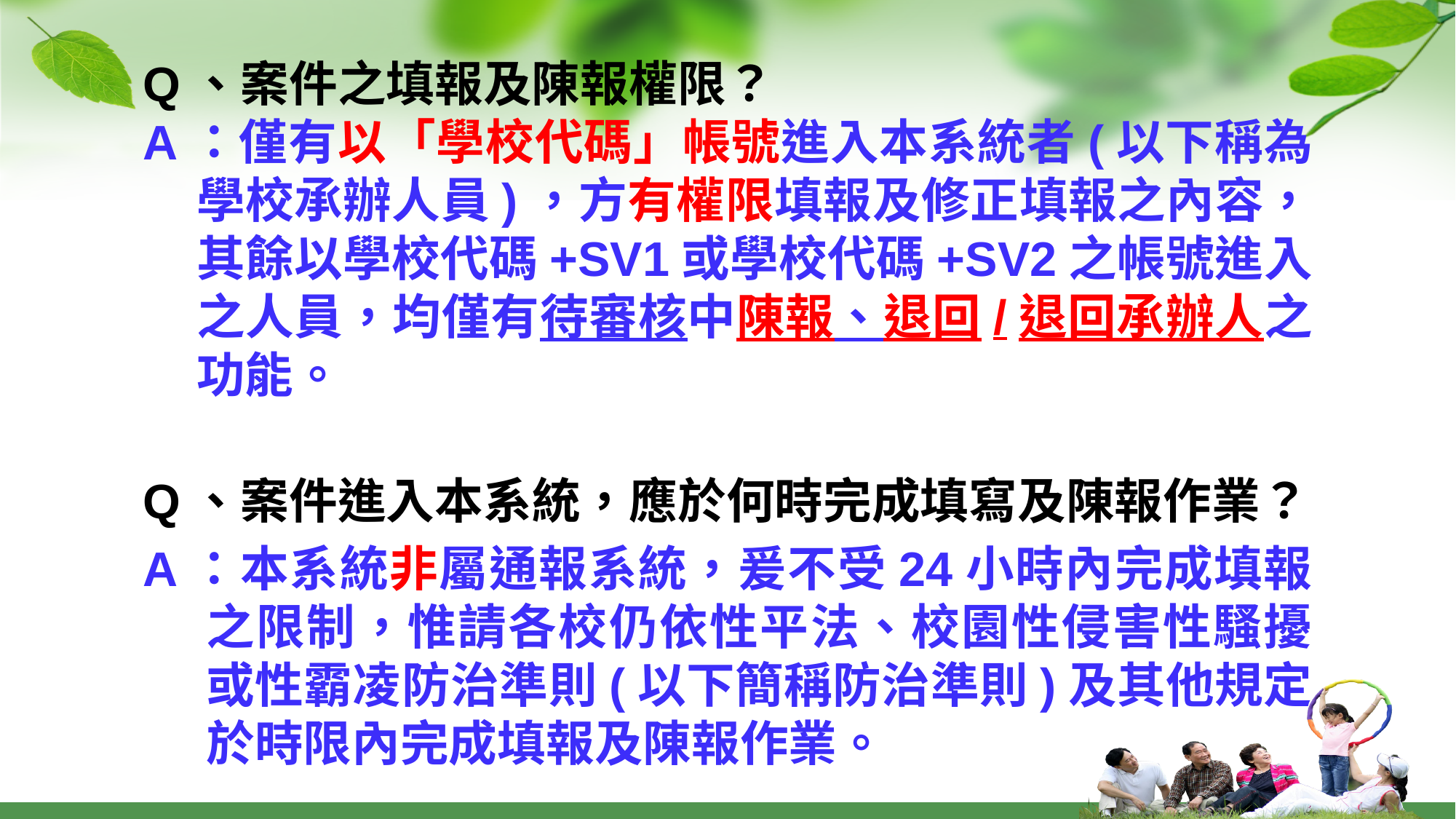

Q、案件之填報及陳報權限？
A：僅有以「學校代碼」帳號進入本系統者(以下稱為學校承辦人員)，方有權限填報及修正填報之內容，其餘以學校代碼+SV1或學校代碼+SV2之帳號進入之人員，均僅有待審核中陳報、退回/退回承辦人之功能。

Q、案件進入本系統，應於何時完成填寫及陳報作業？
A：本系統非屬通報系統，爰不受24小時內完成填報之限制，惟請各校仍依性平法、校園性侵害性騷擾或性霸凌防治準則(以下簡稱防治準則)及其他規定於時限內完成填報及陳報作業。